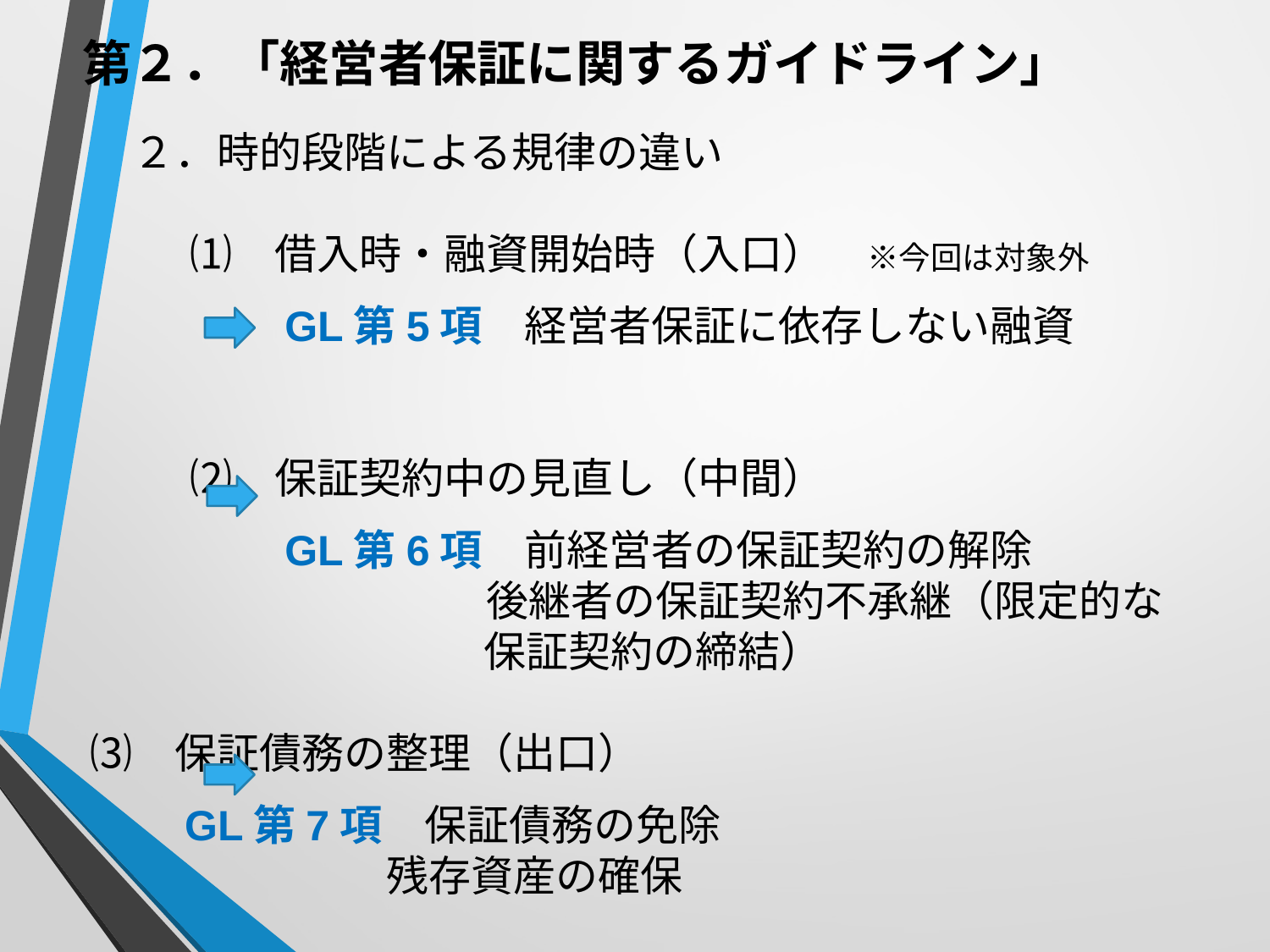

第２．「経営者保証に関するガイドライン」

　　２．時的段階による規律の違い

　⑴　借入時・融資開始時（入口）　※今回は対象外

　　　GL第5項　経営者保証に依存しない融資

　⑵　保証契約中の見直し（中間）

　　　GL第6項　前経営者の保証契約の解除
　　　　　　　　後継者の保証契約不承継（限定的な保証契約の締結）

　⑶　保証債務の整理（出口）

　　　GL第7項　保証債務の免除
　　　　　　　　残存資産の確保